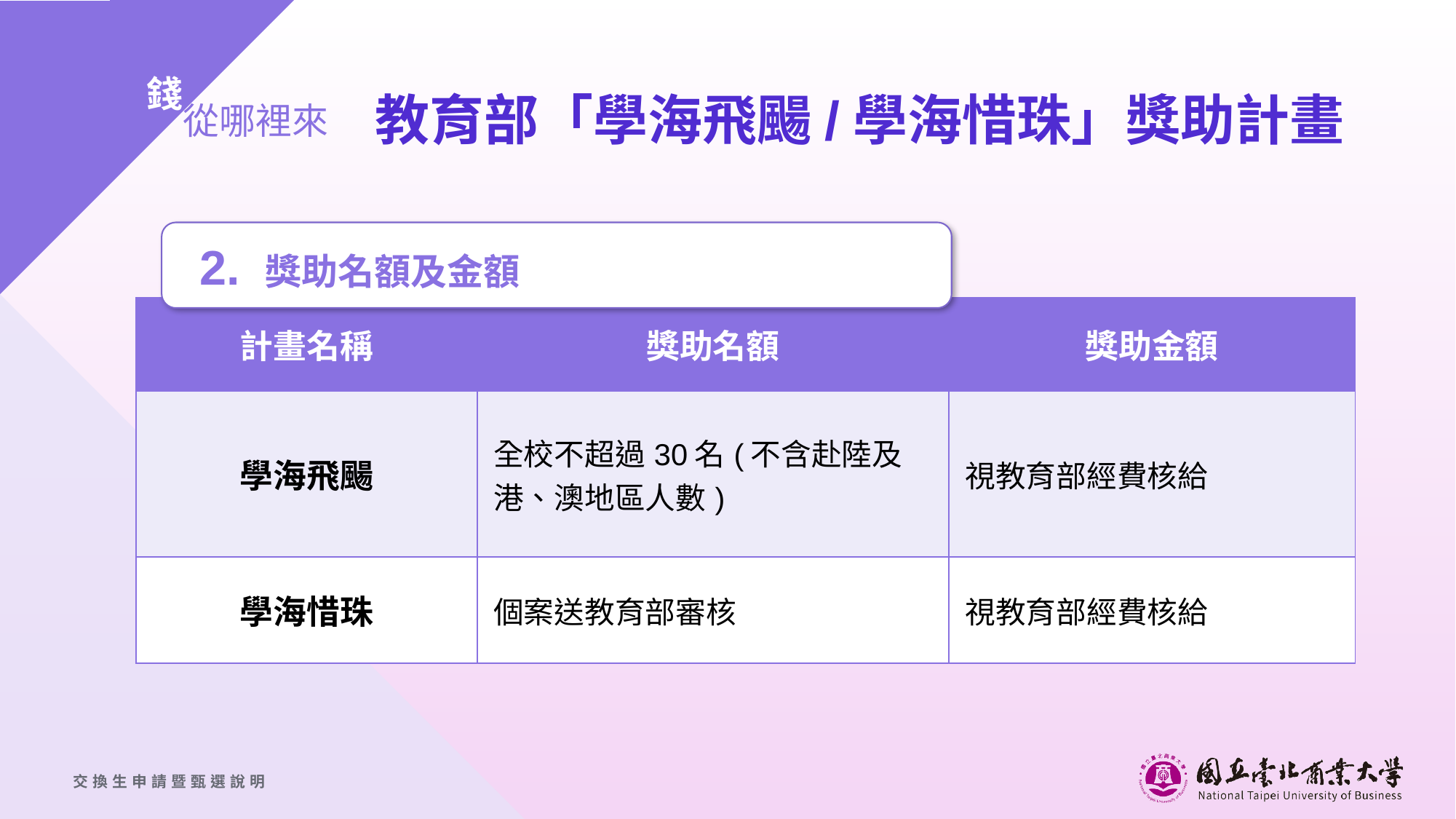

教育部「學海飛颺/學海惜珠」獎助計畫
錢
　從哪裡來
2. 獎助名額及金額
| 計畫名稱 | 獎助名額 | 獎助金額 |
| --- | --- | --- |
| 學海飛颺 | 全校不超過30名(不含赴陸及港、澳地區人數) | 視教育部經費核給 |
| 學海惜珠 | 個案送教育部審核 | 視教育部經費核給 |